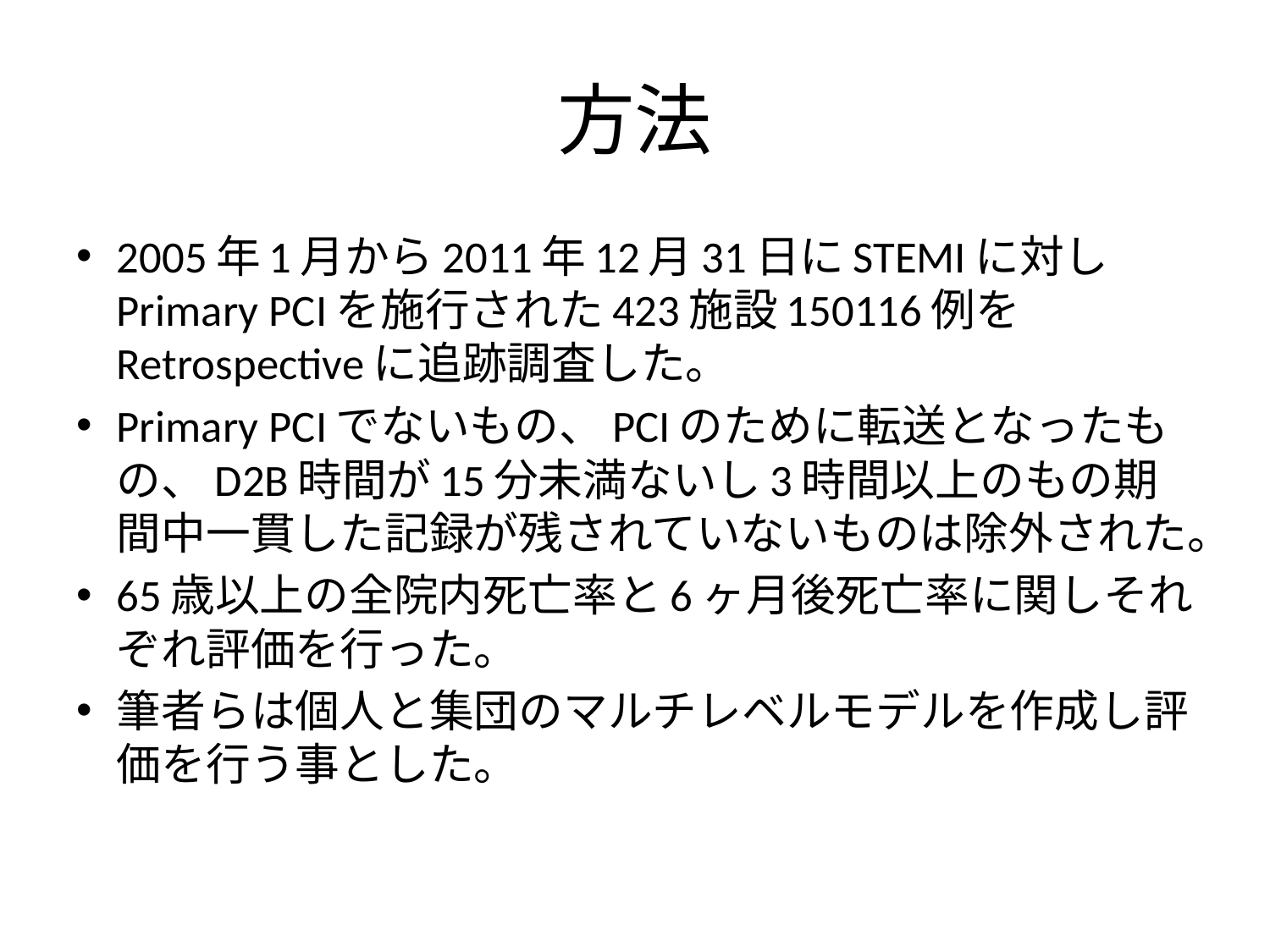

# 方法
2005年1月から2011年12月31日にSTEMIに対しPrimary PCIを施行された423施設150116例をRetrospectiveに追跡調査した。
Primary PCIでないもの、PCIのために転送となったもの、D2B時間が15分未満ないし3時間以上のもの期間中一貫した記録が残されていないものは除外された。
65歳以上の全院内死亡率と6ヶ月後死亡率に関しそれぞれ評価を行った。
筆者らは個人と集団のマルチレベルモデルを作成し評価を行う事とした。